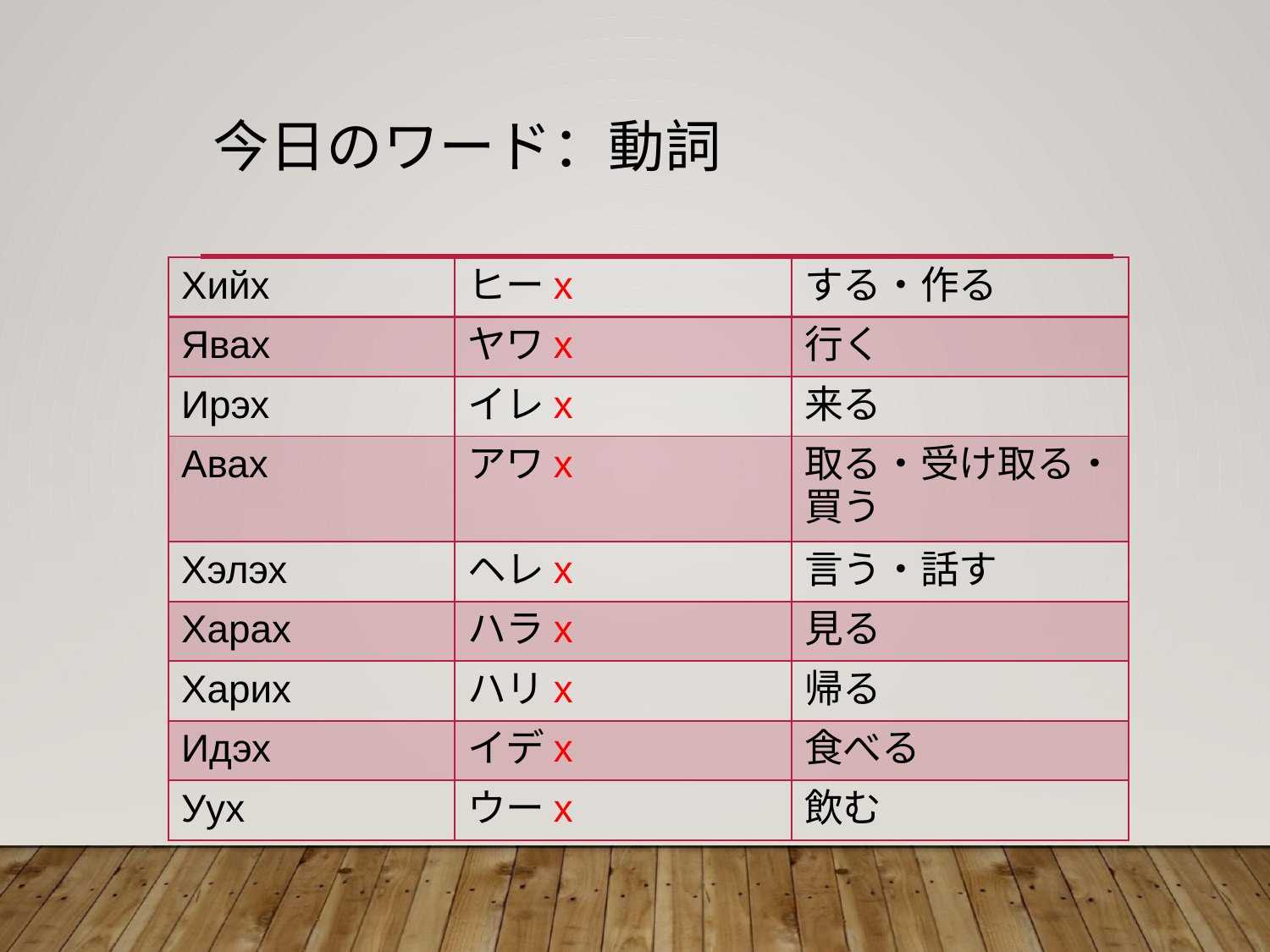

# 今日のワード：動詞
| Хийх | ヒーх | する・作る |
| --- | --- | --- |
| Явах | ヤワх | 行く |
| Ирэх | イレх | 来る |
| Авах | アワх | 取る・受け取る・買う |
| Хэлэх | ヘレх | 言う・話す |
| Харах | ハラх | 見る |
| Харих | ハリх | 帰る |
| Идэх | イデх | 食べる |
| Уух | ウーх | 飲む |